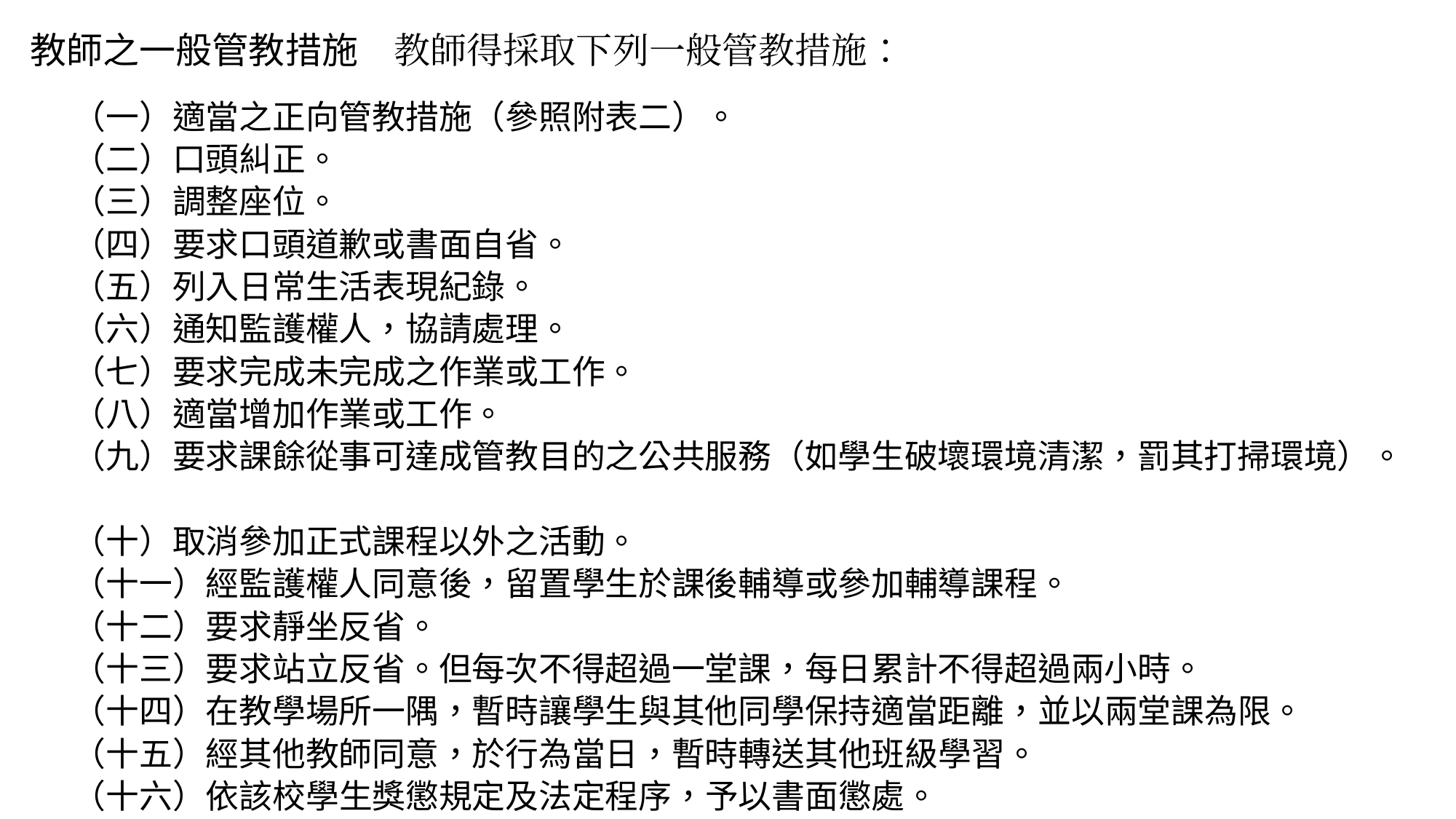

# 教師之一般管教措施    教師得採取下列一般管教措施：
（一）適當之正向管教措施（參照附表二）。
（二）口頭糾正。
（三）調整座位。
（四）要求口頭道歉或書面自省。
（五）列入日常生活表現紀錄。
（六）通知監護權人，協請處理。
（七）要求完成未完成之作業或工作。
（八）適當增加作業或工作。
（九）要求課餘從事可達成管教目的之公共服務（如學生破壞環境清潔，罰其打掃環境）。
（十）取消參加正式課程以外之活動。
（十一）經監護權人同意後，留置學生於課後輔導或參加輔導課程。
（十二）要求靜坐反省。
（十三）要求站立反省。但每次不得超過一堂課，每日累計不得超過兩小時。
（十四）在教學場所一隅，暫時讓學生與其他同學保持適當距離，並以兩堂課為限。
（十五）經其他教師同意，於行為當日，暫時轉送其他班級學習。
（十六）依該校學生獎懲規定及法定程序，予以書面懲處。